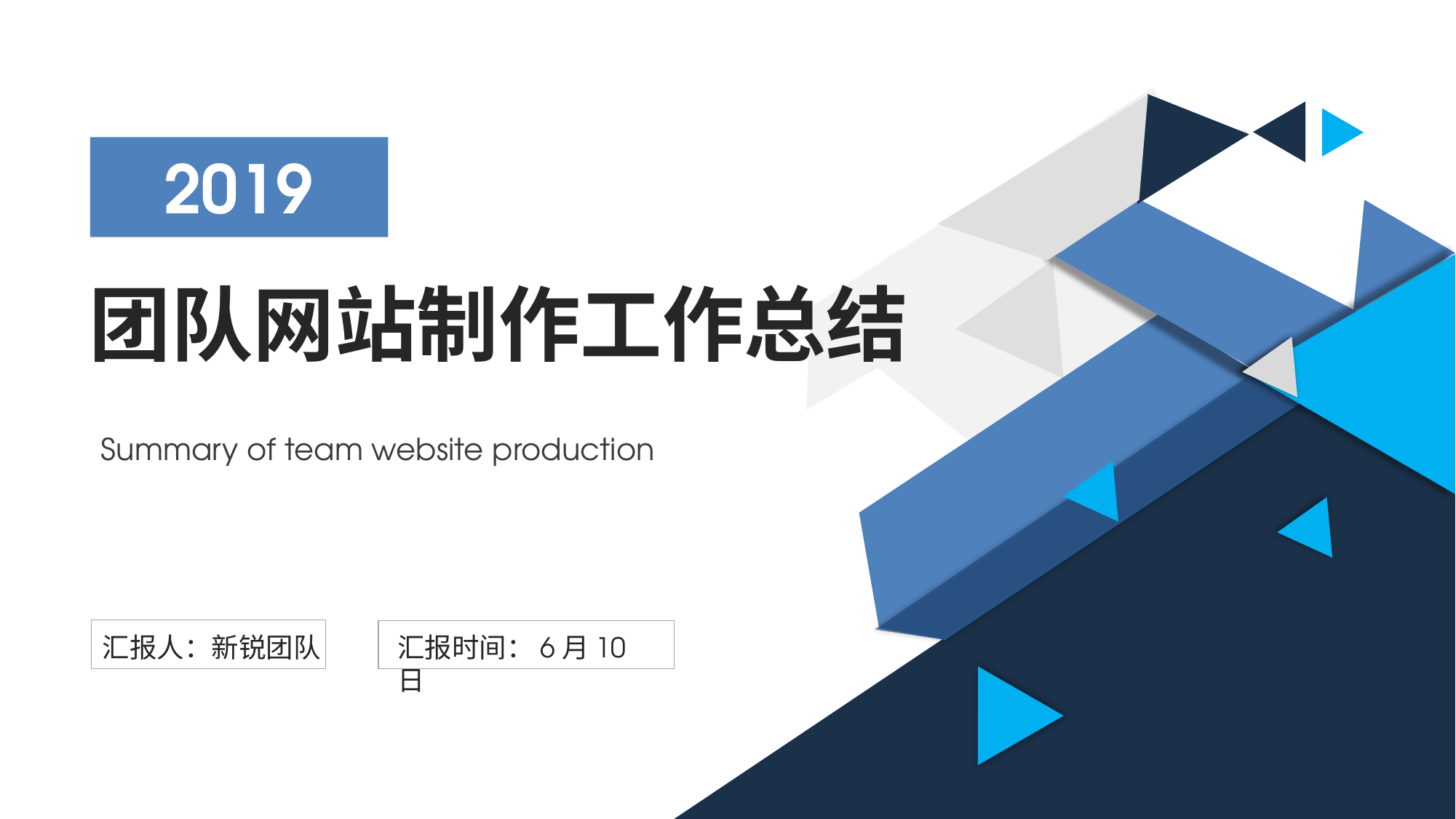

2019

团队网站制作工作总结

Summary of team website production

汇报人：新锐团队
汇报时间：6月10日